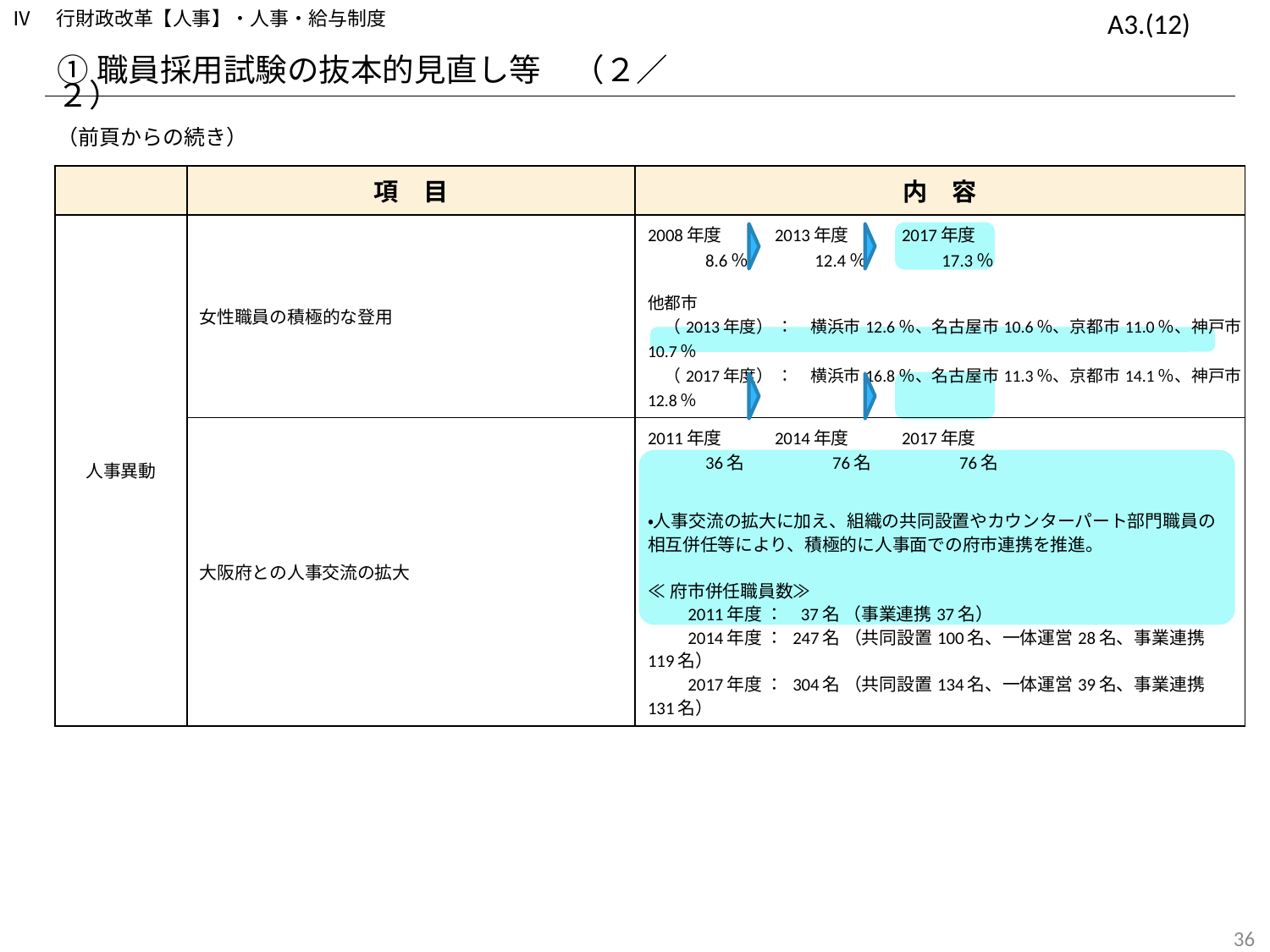

Ⅳ　行財政改革【人事】・人事・給与制度
A3.(12)
①職員採用試験の抜本的見直し等　（２／２）
（前頁からの続き）
|  | 項　目 | 内　容 |
| --- | --- | --- |
| 人事異動 | 女性職員の積極的な登用 | 2008年度 2013年度 2017年度 　　　8.6％ 　　12.4％ 　　17.3％ 他都市 　（2013年度） ：　横浜市12.6％、名古屋市10.6％、京都市11.0％、神戸市10.7％ 　（2017年度） ：　横浜市16.8％、名古屋市11.3％、京都市14.1％、神戸市12.8％ |
|  | 大阪府との人事交流の拡大 | 2011年度 2014年度 2017年度 　　　36名 　　　76名 　　　76名 ・人事交流の拡大に加え、組織の共同設置やカウンターパート部門職員の相互併任等により、積極的に人事面での府市連携を推進。 ≪府市併任職員数≫ 　　2011年度 ： 37名 （事業連携37名） 　　2014年度 ： 247名 （共同設置100名、一体運営28名、事業連携119名） 　　2017年度 ： 304名 （共同設置134名、一体運営39名、事業連携131名） |

36